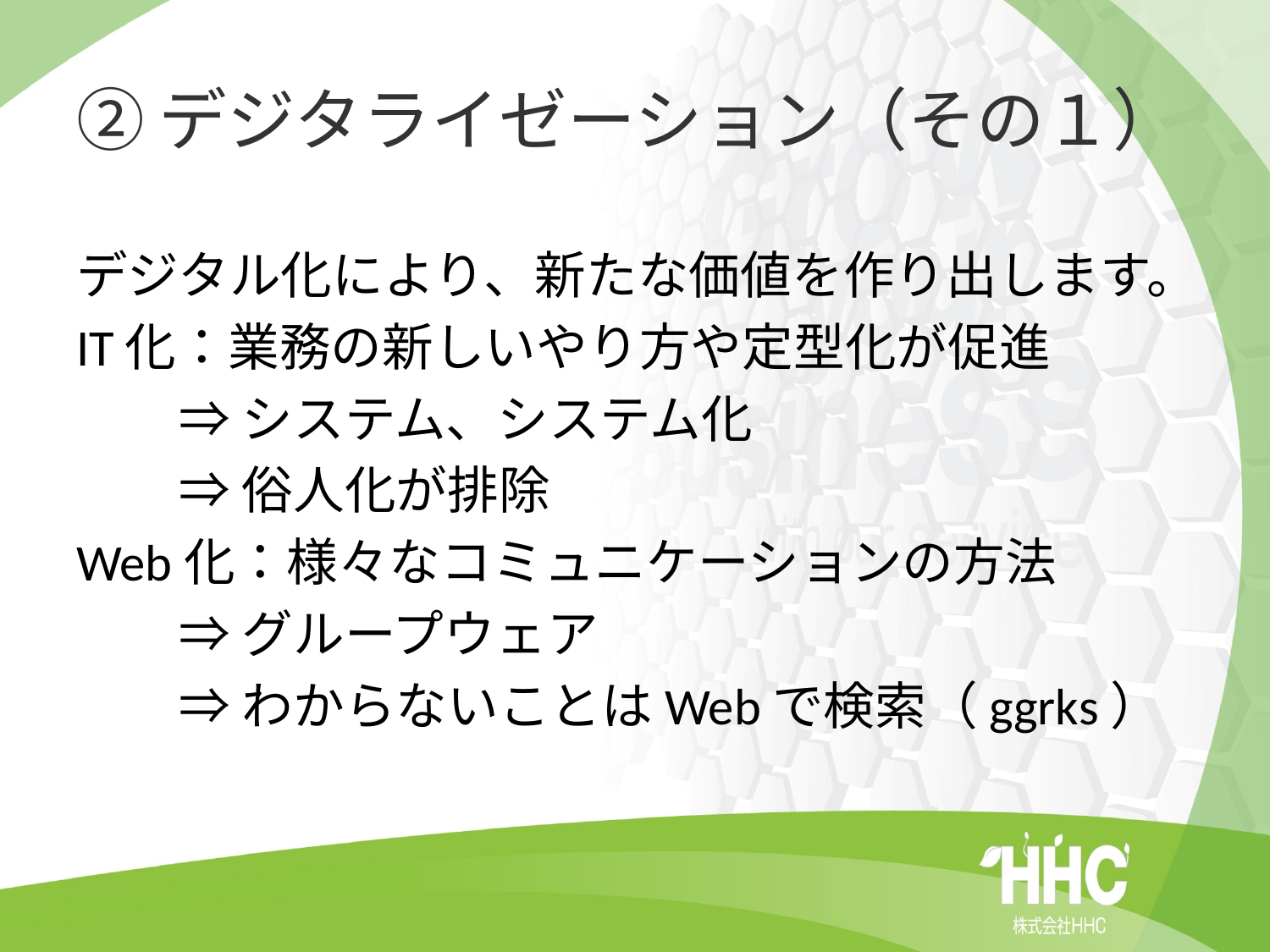

# ②デジタライゼーション（その１）
デジタル化により、新たな価値を作り出します。
IT化：業務の新しいやり方や定型化が促進
　　⇒ システム、システム化
　　⇒ 俗人化が排除
Web化：様々なコミュニケーションの方法
　　⇒ グループウェア
　　⇒ わからないことはWebで検索（ggrks）